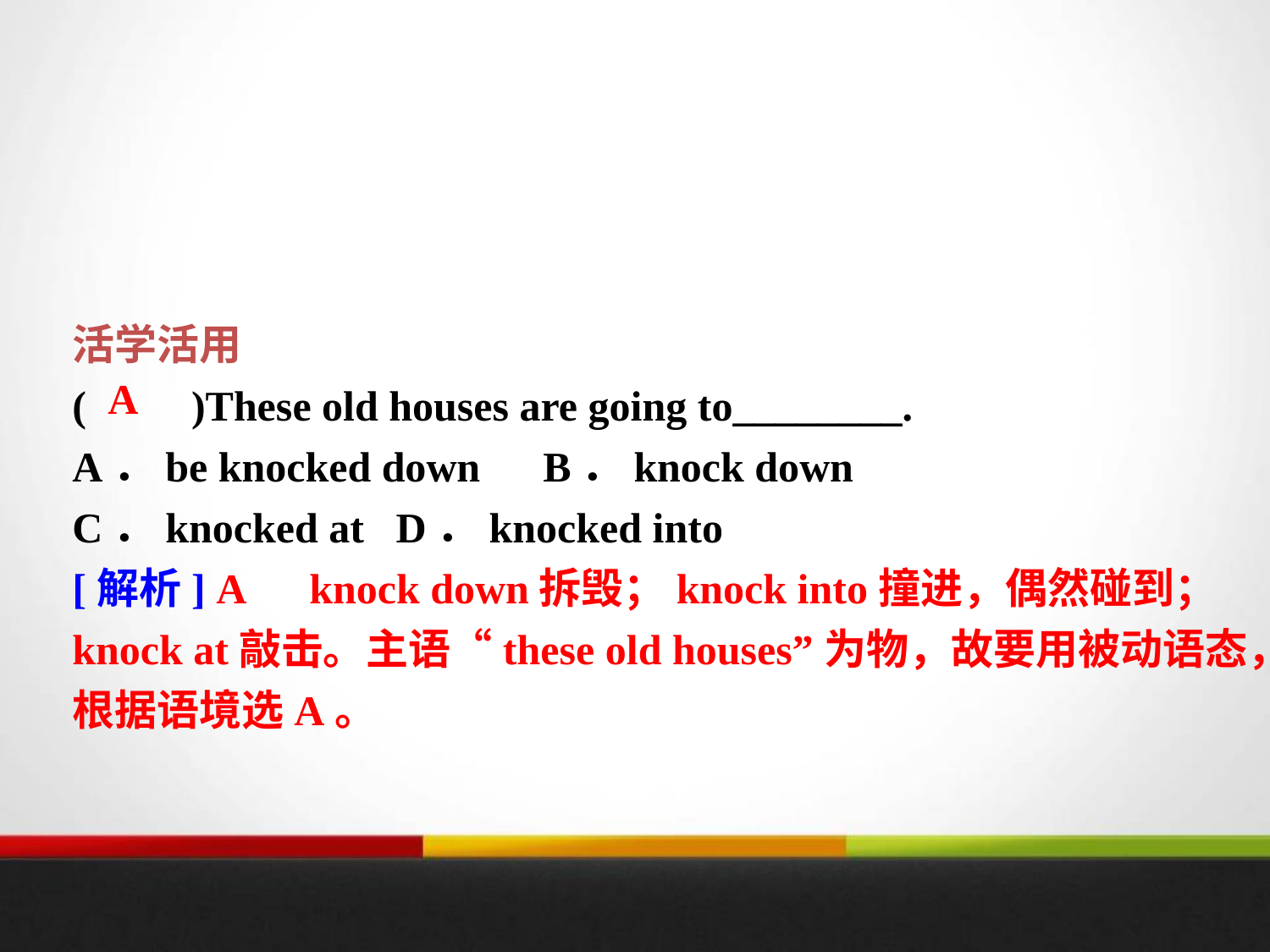

活学活用
(　　)These old houses are going to________.
A．be knocked down　B．knock down
C．knocked at   D．knocked into
[解析] A　knock down拆毁；knock into撞进，偶然碰到；knock at敲击。主语“these old houses”为物，故要用被动语态，根据语境选A。
A